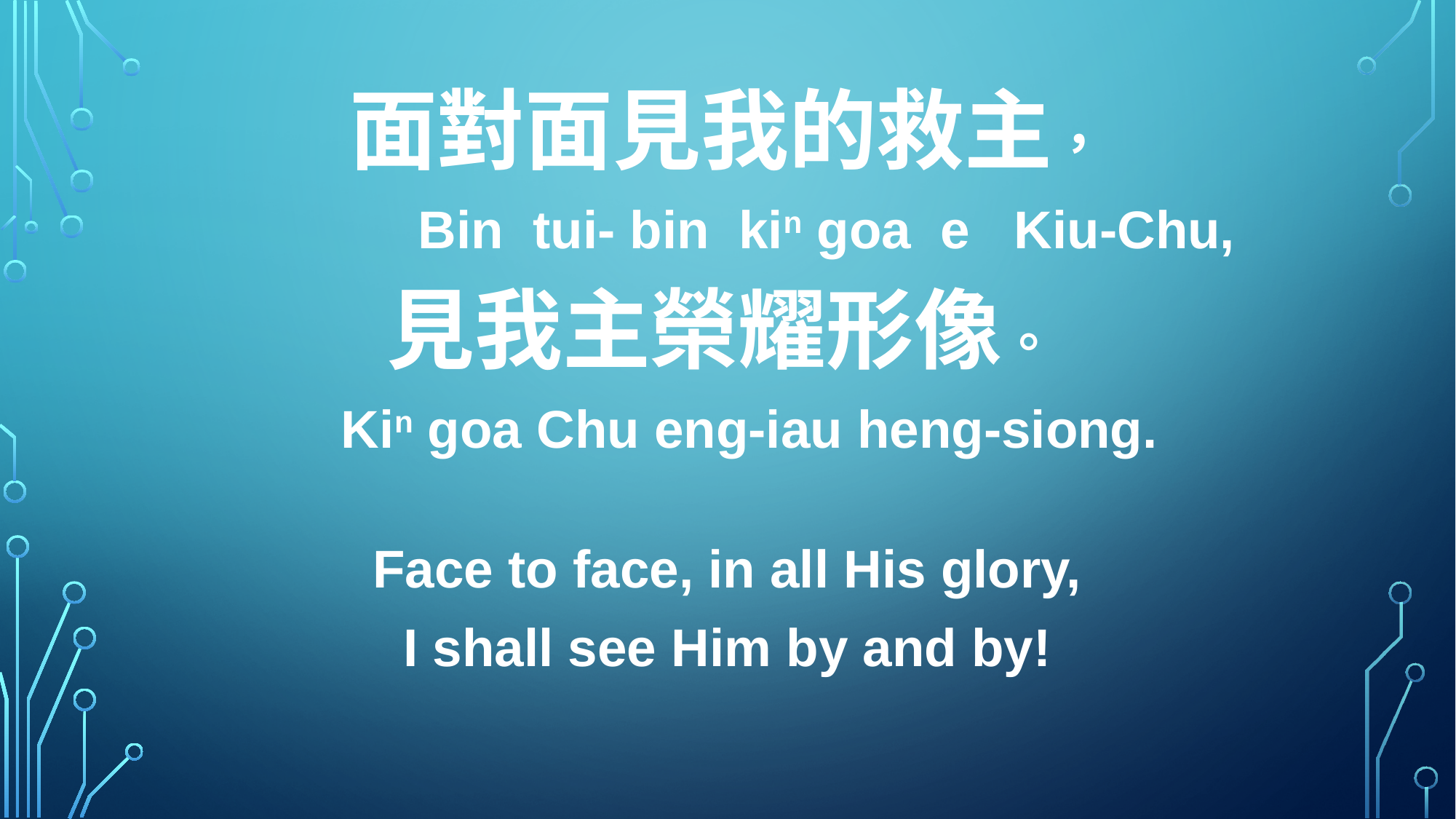

面對面見我的救主，
                   Bin  tui- bin  kin goa  e   Kiu-Chu,
見我主榮耀形像。
   Kin goa Chu eng-iau heng-siong.

Face to face, in all His glory,
I shall see Him by and by!